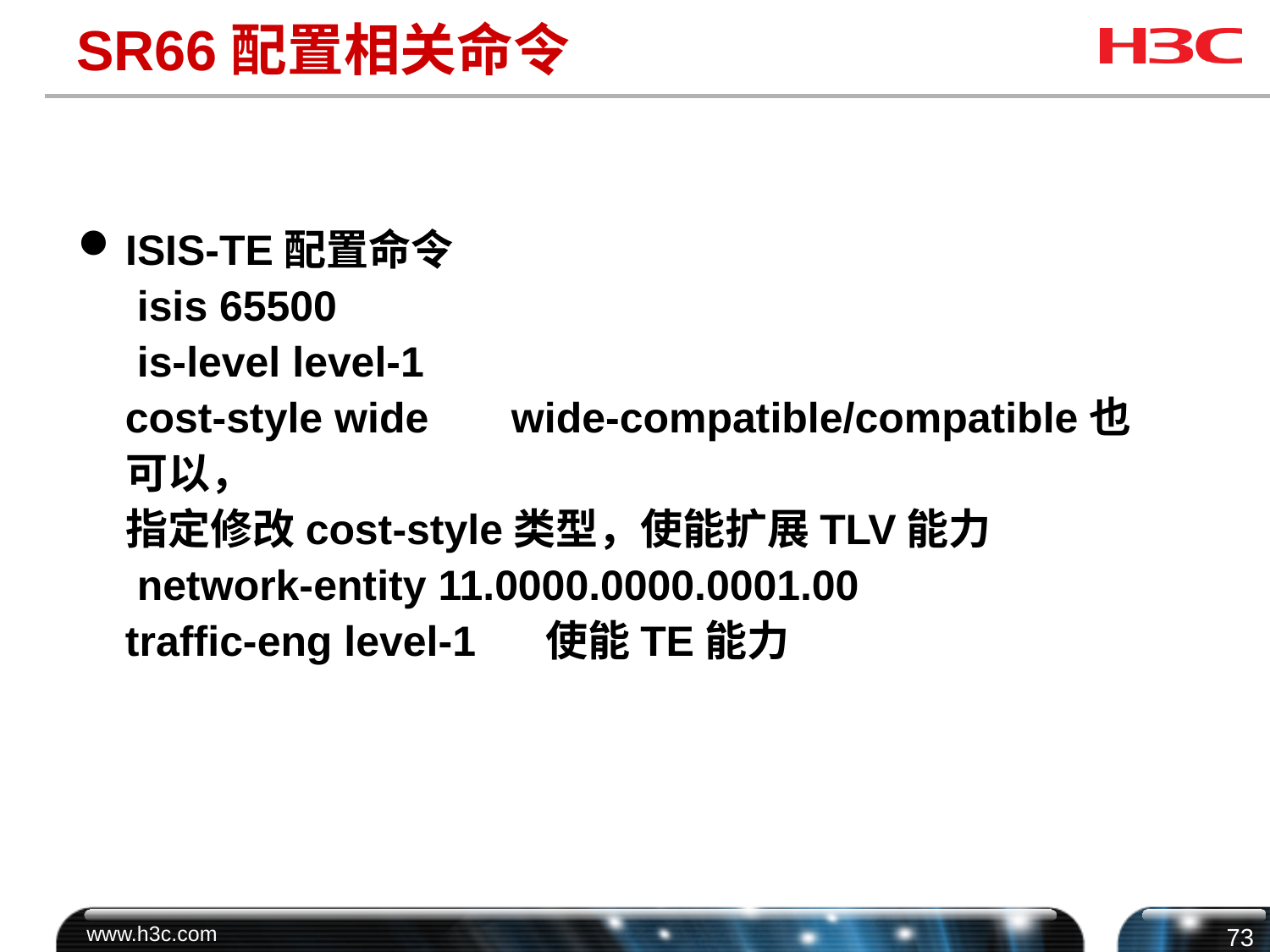

# SR66配置相关命令
ISIS-TE配置命令
     isis 65500
     is-level level-1
    cost-style wide       wide-compatible/compatible也可以，
    指定修改cost-style类型，使能扩展TLV能力
     network-entity 11.0000.0000.0001.00
    traffic-eng level-1     使能TE能力